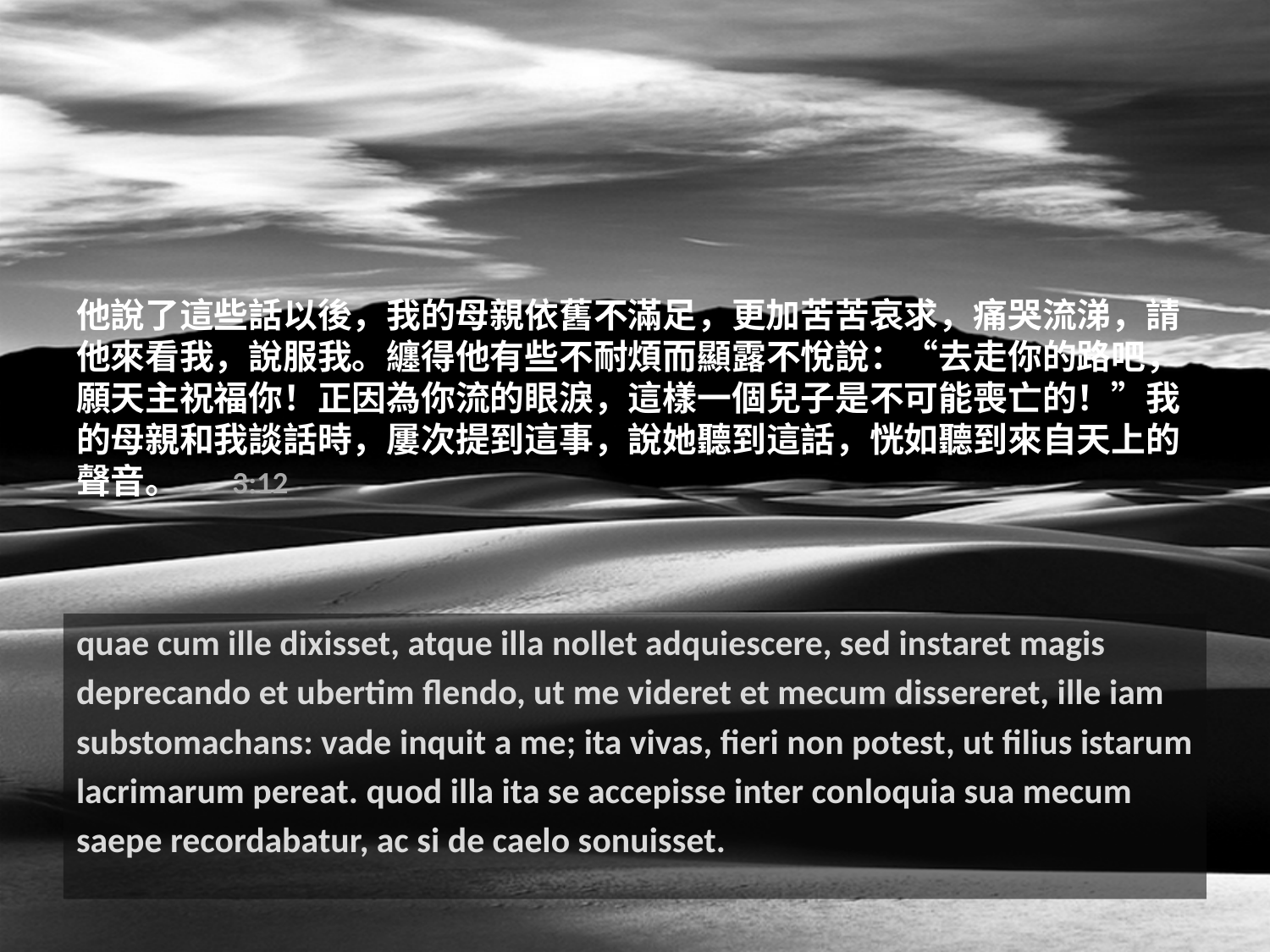

# 他說了這些話以後，我的母親依舊不滿足，更加苦苦哀求，痛哭流涕，請他來看我，說服我。纏得他有些不耐煩而顯露不悅說：“去走你的路吧，願天主祝福你！正因為你流的眼淚，這樣一個兒子是不可能喪亡的！”我的母親和我談話時，屢次提到這事，說她聽到這話，恍如聽到來自天上的聲音。									   3:12

quae cum ille dixisset, atque illa nollet adquiescere, sed instaret magis
deprecando et ubertim flendo, ut me videret et mecum dissereret, ille iam
substomachans: vade inquit a me; ita vivas, fieri non potest, ut filius istarum
lacrimarum pereat. quod illa ita se accepisse inter conloquia sua mecum
saepe recordabatur, ac si de caelo sonuisset.